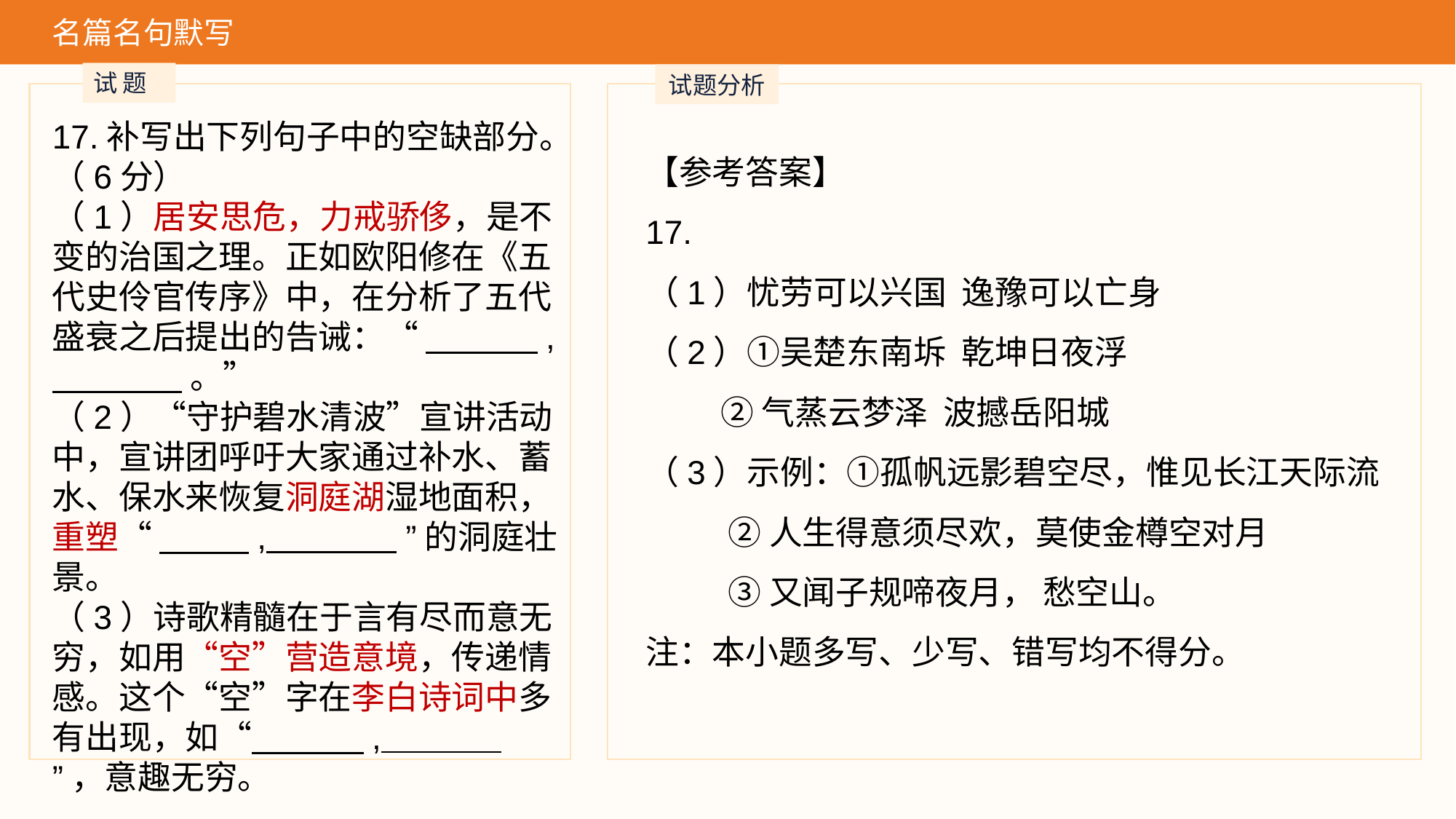

名篇名句默写
试 题
试题分析

17.补写出下列句子中的空缺部分。（6分）
（1）居安思危，力戒骄侈，是不变的治国之理。正如欧阳修在《五代史伶官传序》中，在分析了五代盛衰之后提出的告诫：“                ,               。”
（2）“守护碧水清波”宣讲活动中，宣讲团呼吁大家通过补水、蓄水、保水来恢复洞庭湖湿地面积，重塑“             ,               ”的洞庭壮景。
（3）诗歌精髓在于言有尽而意无穷，如用“空”营造意境，传递情感。这个“空”字在李白诗词中多有出现，如“               ,              ”，意趣无穷。
【参考答案】
17.
（1）忧劳可以兴国  逸豫可以亡身
（2）①吴楚东南坼  乾坤日夜浮
          ②气蒸云梦泽  波撼岳阳城
（3）示例：①孤帆远影碧空尽，惟见长江天际流
           ②人生得意须尽欢，莫使金樽空对月
           ③又闻子规啼夜月， 愁空山。
注：本小题多写、少写、错写均不得分。